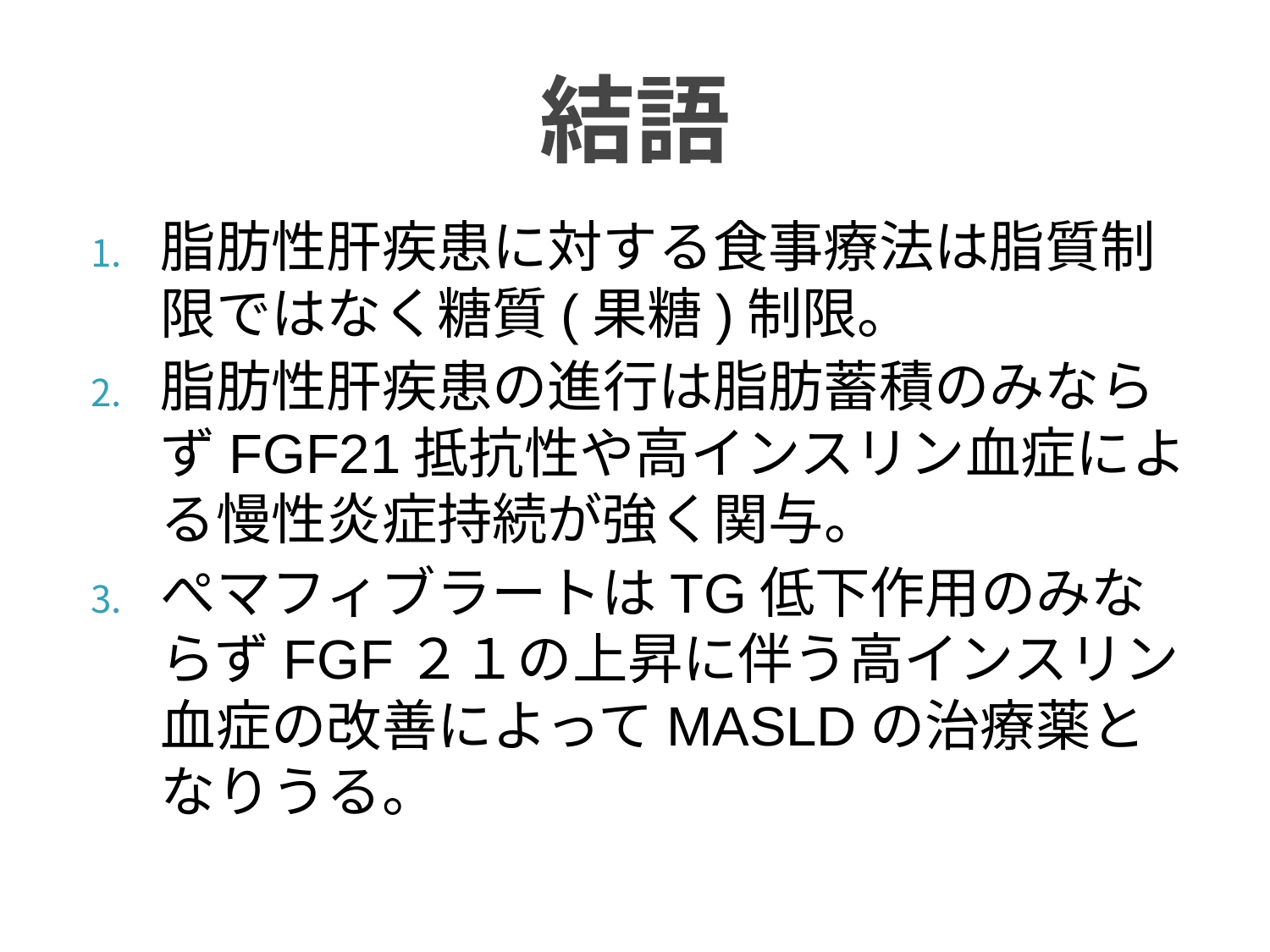

# 結語
脂肪性肝疾患に対する食事療法は脂質制限ではなく糖質(果糖)制限。
脂肪性肝疾患の進行は脂肪蓄積のみならずFGF21抵抗性や高インスリン血症による慢性炎症持続が強く関与。
ぺマフィブラートはTG低下作用のみならずFGF２１の上昇に伴う高インスリン血症の改善によってMASLDの治療薬となりうる。